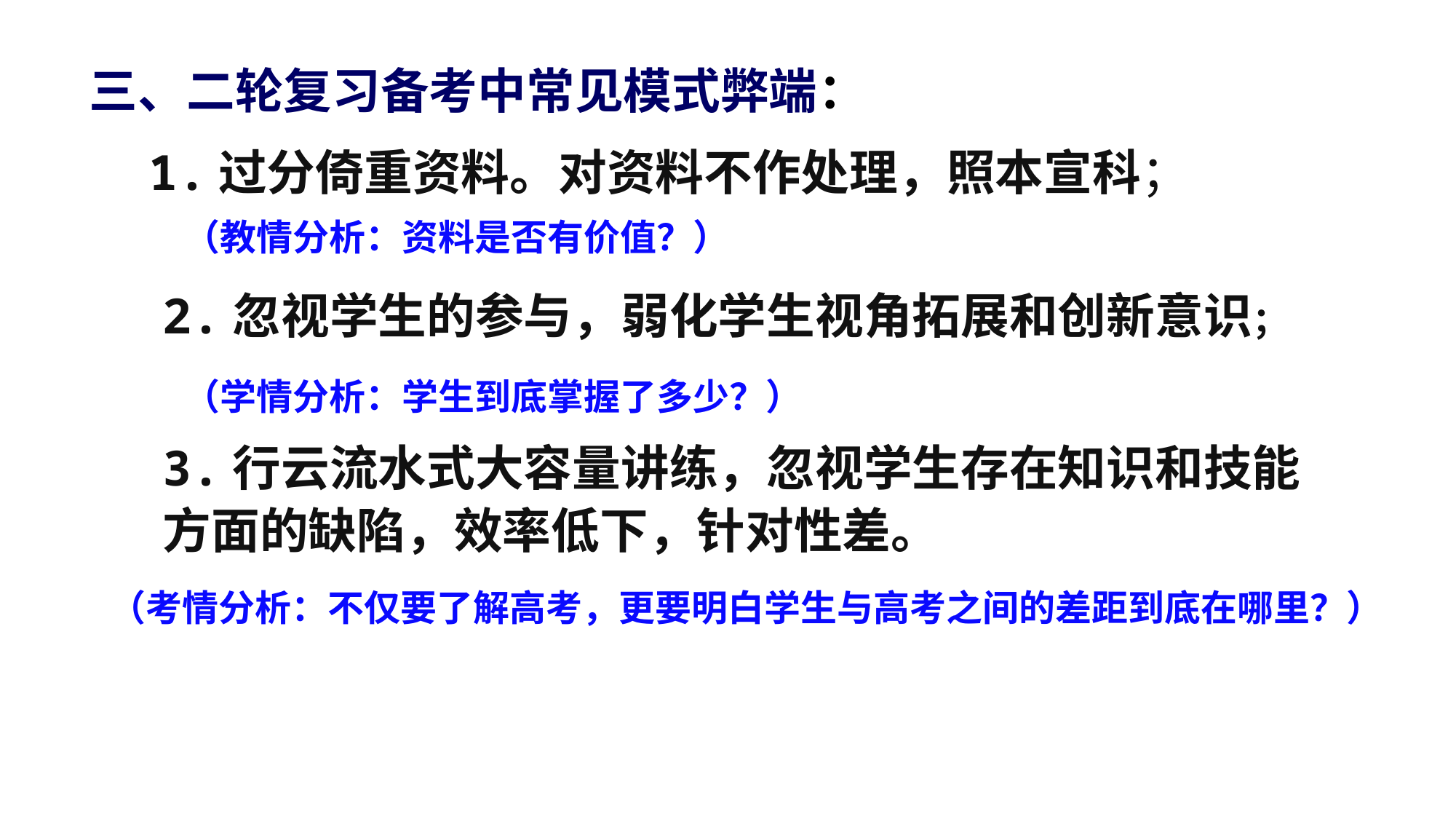

三、二轮复习备考中常见模式弊端：
1.过分倚重资料。对资料不作处理，照本宣科；
（教情分析：资料是否有价值？）
2.忽视学生的参与，弱化学生视角拓展和创新意识；
（学情分析：学生到底掌握了多少？）
3.行云流水式大容量讲练，忽视学生存在知识和技能方面的缺陷，效率低下，针对性差。
（考情分析：不仅要了解高考，更要明白学生与高考之间的差距到底在哪里？）